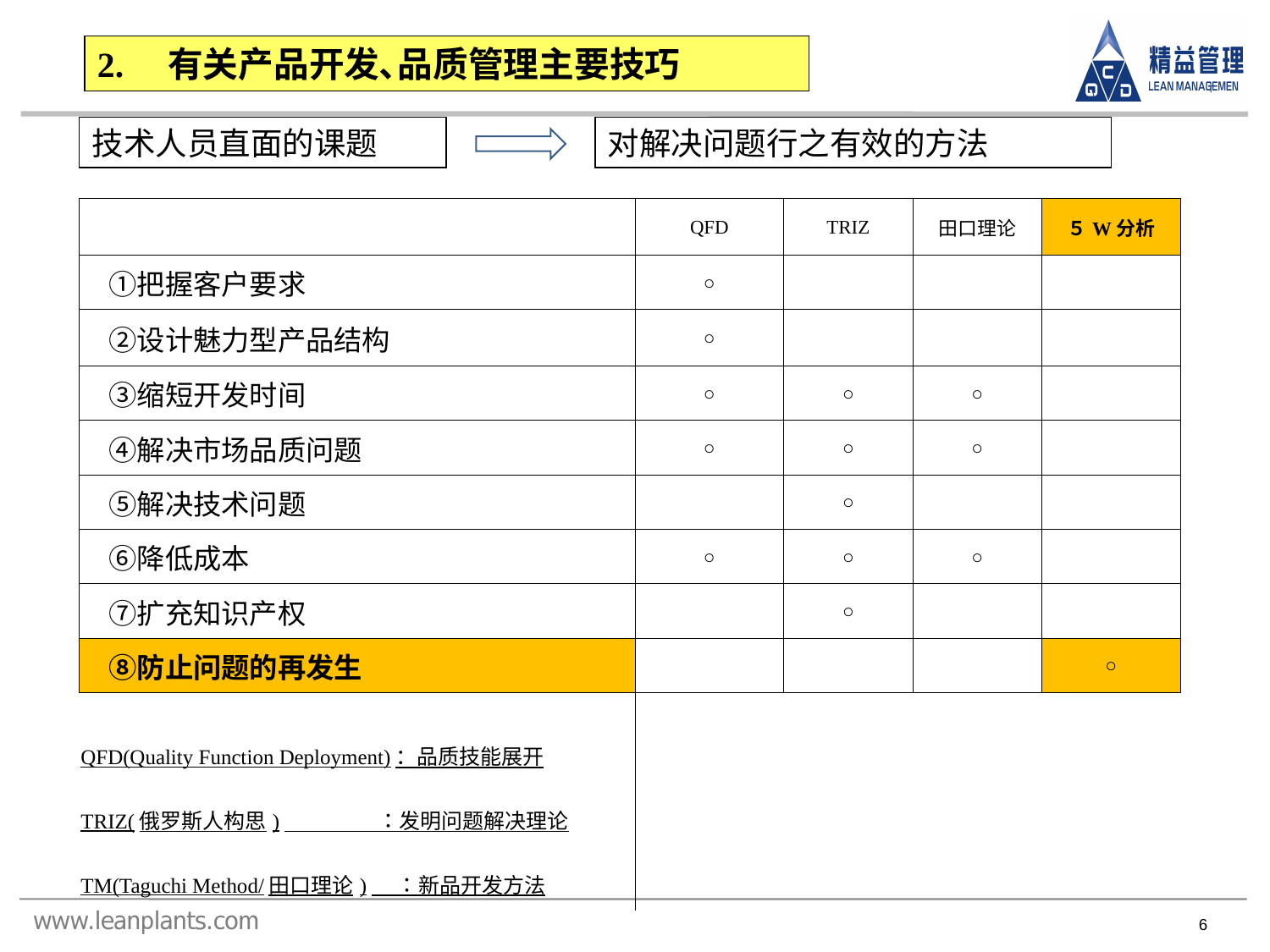

2.　有关产品开发､品质管理主要技巧
技术人员直面的课题
对解决问题行之有效的方法

|  | QFD | TRIZ | 田口理论 | ５W分析 |
| --- | --- | --- | --- | --- |
| ①把握客户要求 | ○ |  |  |  |
| ②设计魅力型产品结构 | ○ |  |  |  |
| ③缩短开发时间 | ○ | ○ | ○ |  |
| ④解决市场品质问题 | ○ | ○ | ○ |  |
| ⑤解决技术问题 |  | ○ |  |  |
| ⑥降低成本 | ○ | ○ | ○ |  |
| ⑦扩充知识产权 |  | ○ |  |  |
| ⑧防止问题的再发生 |  |  |  | ○ |
|  |  |  |  |  |
| QFD(Quality Function Deployment)：品质技能展开 |  |  |  |  |
| TRIZ(俄罗斯人构思)　　　 　 ：发明问题解决理论 |  |  |  |  |
| TM(Taguchi Method/田口理论)　 ：新品开发方法 |  |  |  |  |